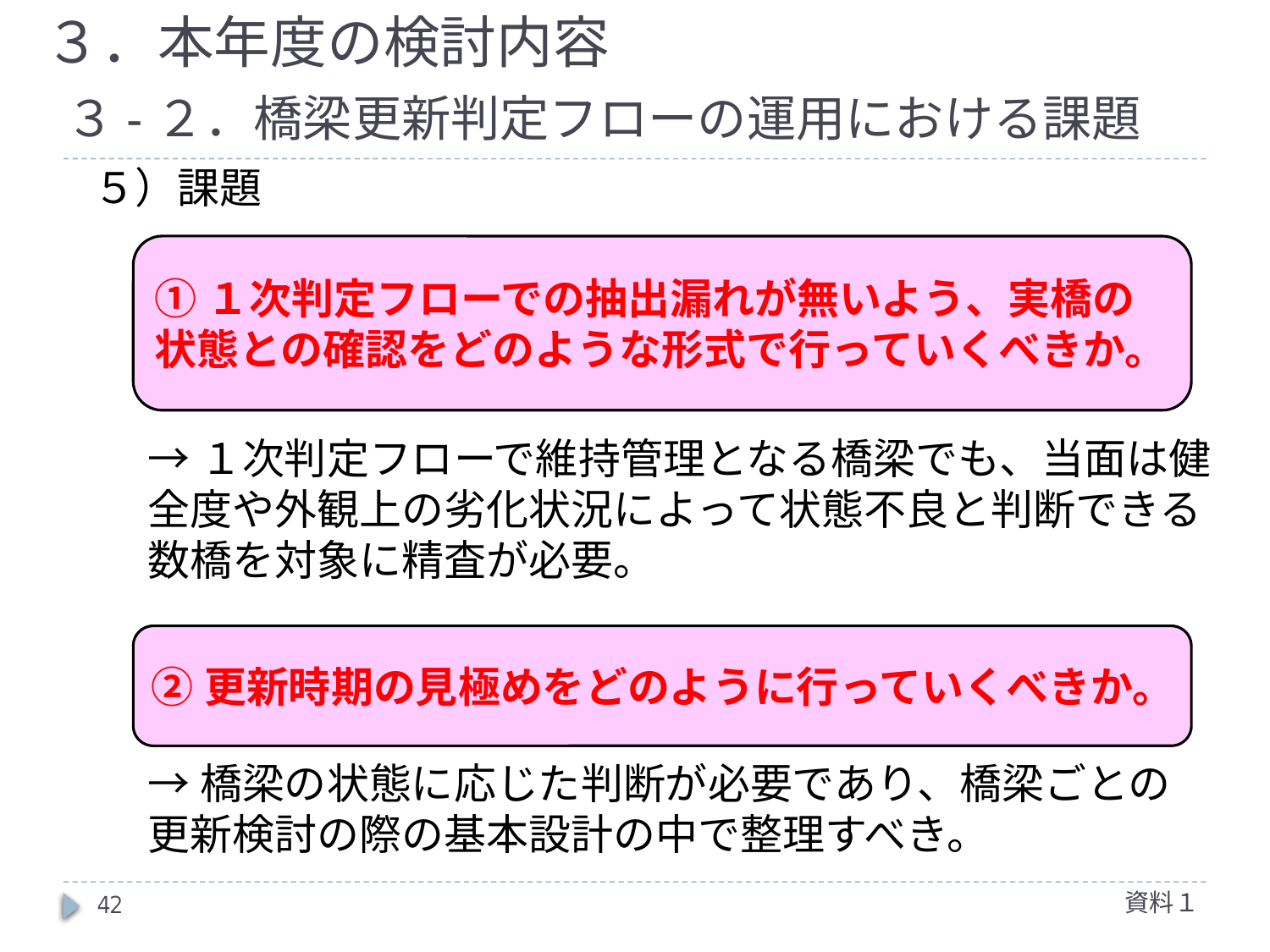

# ３．本年度の検討内容
３-２．橋梁更新判定フローの運用における課題
５）課題
①１次判定フローでの抽出漏れが無いよう、実橋の状態との確認をどのような形式で行っていくべきか。
→１次判定フローで維持管理となる橋梁でも、当面は健全度や外観上の劣化状況によって状態不良と判断できる数橋を対象に精査が必要。
②更新時期の見極めをどのように行っていくべきか。
→橋梁の状態に応じた判断が必要であり、橋梁ごとの更新検討の際の基本設計の中で整理すべき。
資料１
42